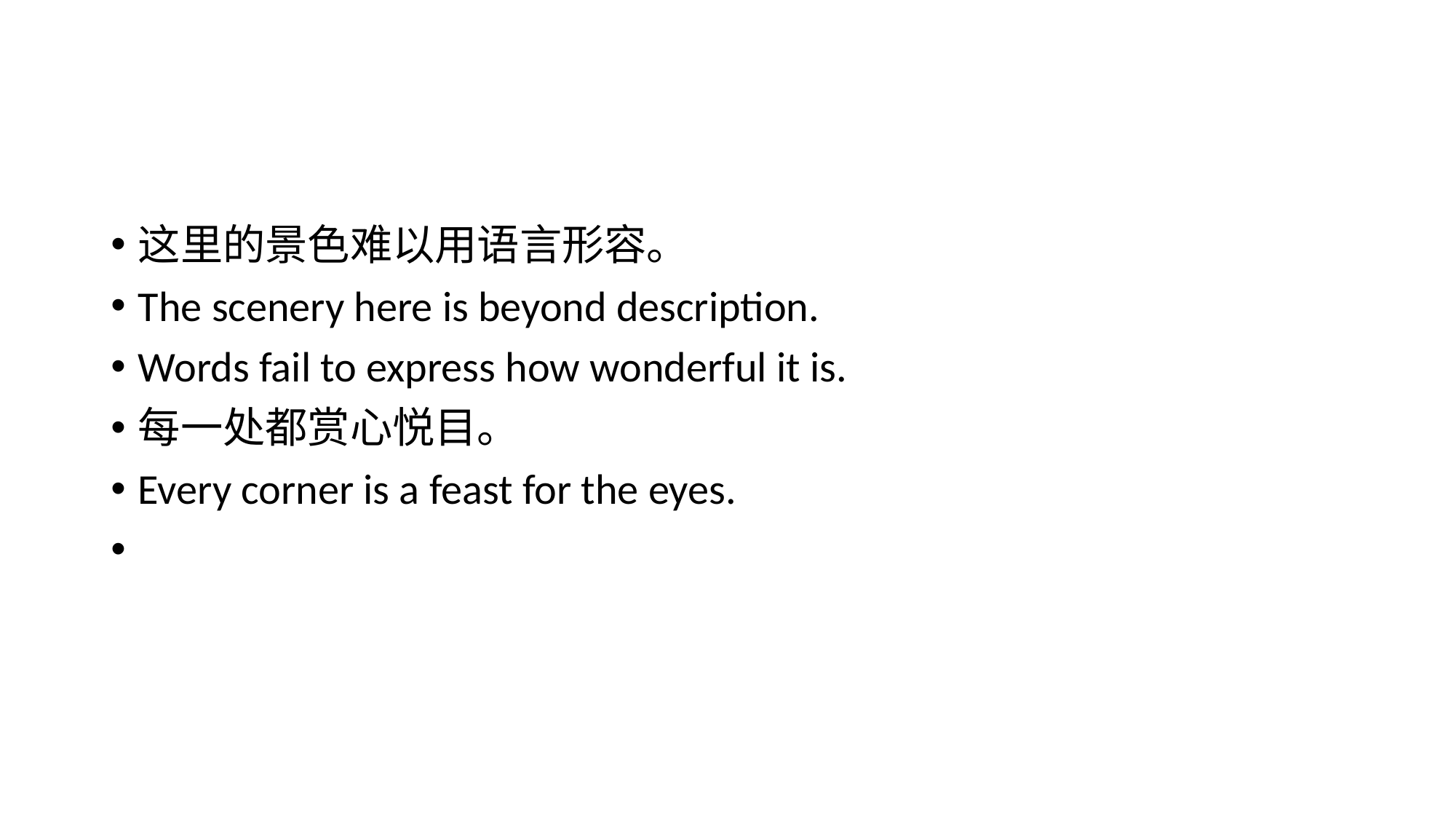

#
这里的景色难以用语言形容。
The scenery here is beyond description.
Words fail to express how wonderful it is.
每一处都赏心悦目。
Every corner is a feast for the eyes.